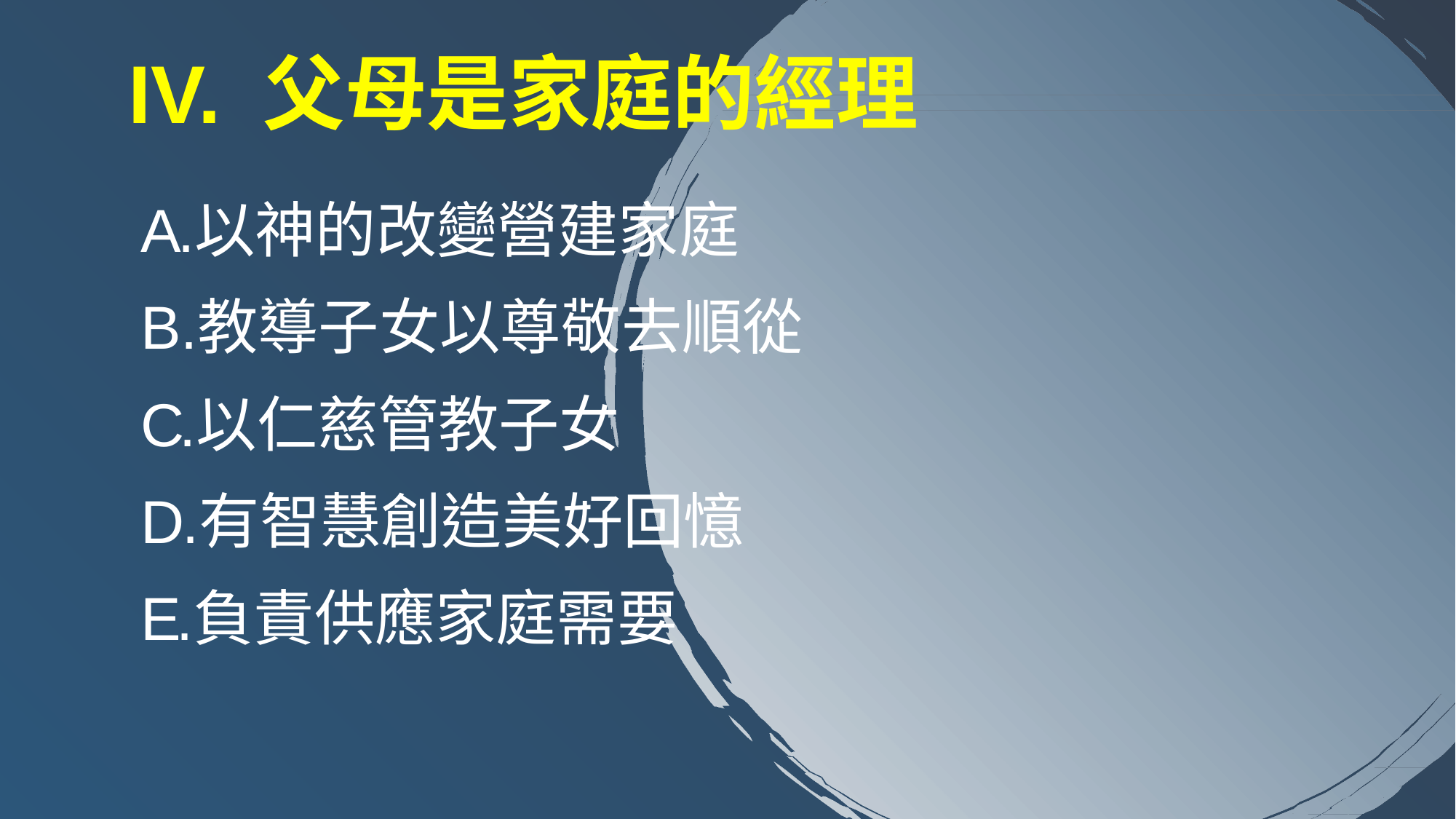

IV. 父母是家庭的經理
以神的改變營建家庭
教導子女以尊敬去順從
以仁慈管教子女
有智慧創造美好回憶
負責供應家庭需要